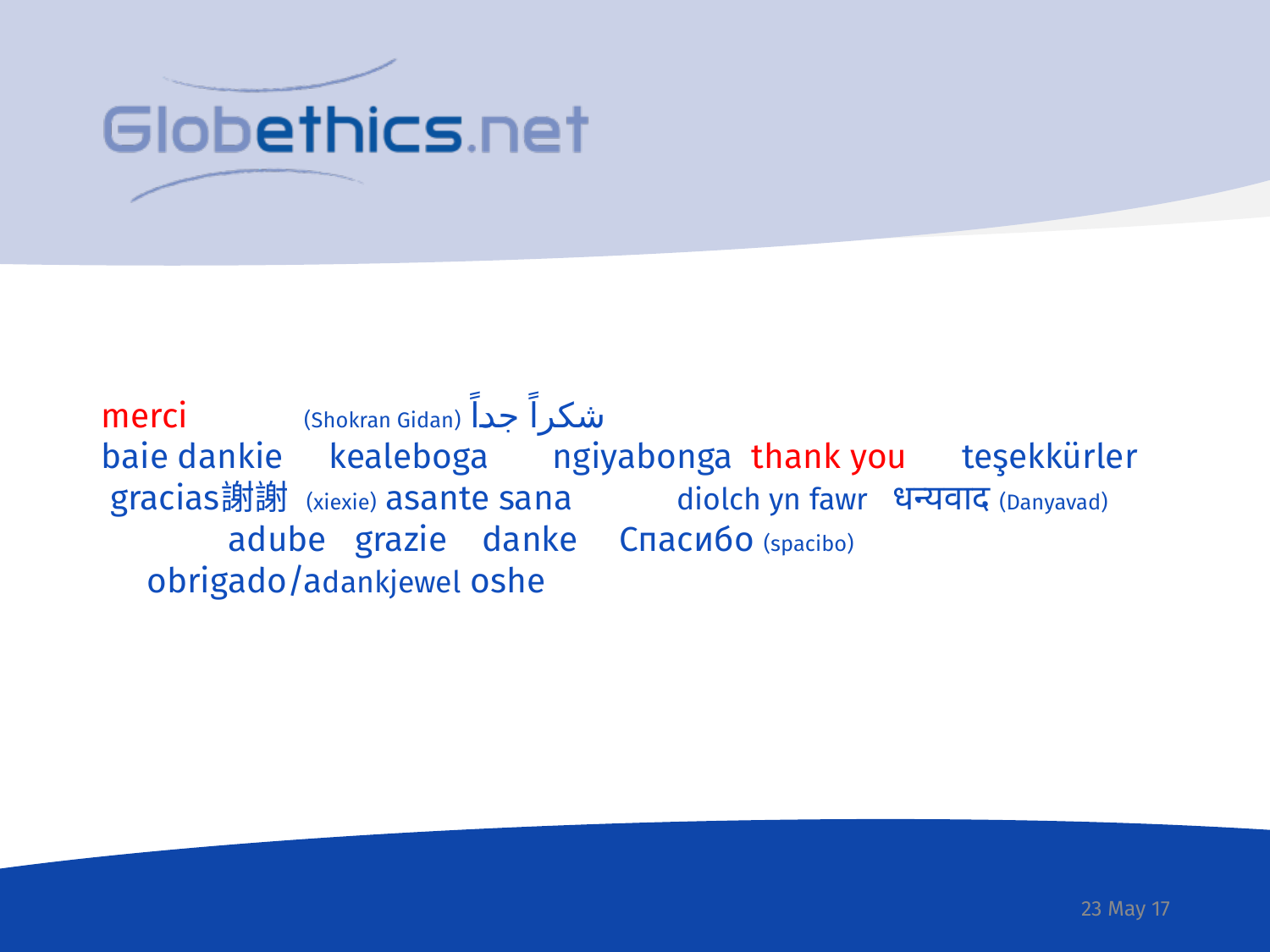

# شكراً جداً (Shokran Gidan) 		merci thank you      teşekkürler 	ngiyabonga	baie dankie     kealeboga        diolch yn fawr   धन्यवाद (Danyavad) 		謝謝 (xiexie) asante sana    	 gracias Спасибо (spacibo) 		danke	grazie 	adube oshe 	dankjewel	    obrigado/a
23 May 17